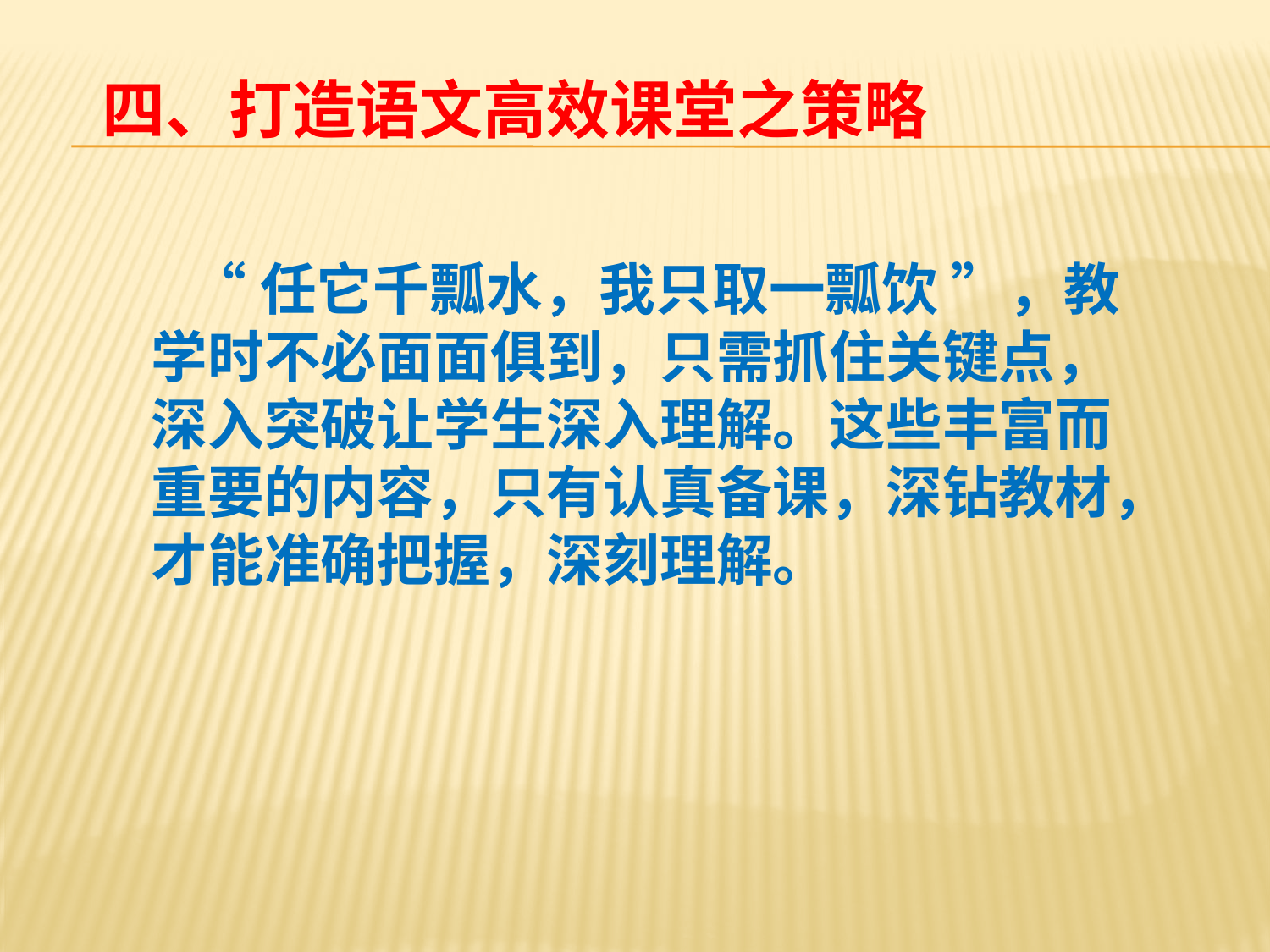

# 四、打造语文高效课堂之策略
   “任它千瓢水，我只取一瓢饮 ”，教学时不必面面俱到，只需抓住关键点，深入突破让学生深入理解。这些丰富而重要的内容，只有认真备课，深钻教材，才能准确把握，深刻理解。